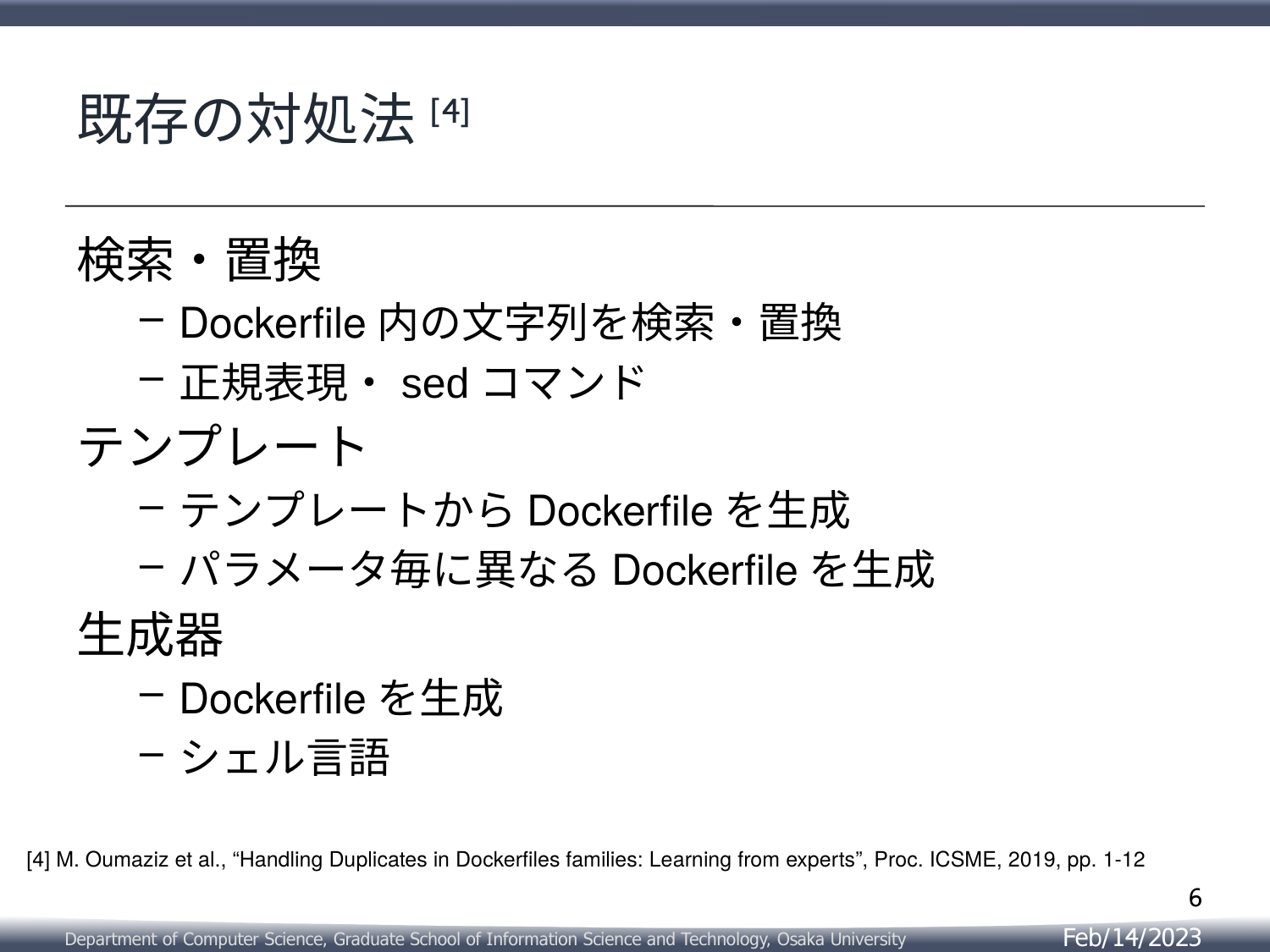

# 既存の対処法[4]
検索・置換
Dockerfile内の文字列を検索・置換
正規表現・sedコマンド
テンプレート
テンプレートからDockerfileを生成
パラメータ毎に異なるDockerfileを生成
生成器
Dockerfileを生成
シェル言語
[4] M. Oumaziz et al., “Handling Duplicates in Dockerfiles families: Learning from experts”, Proc. ICSME, 2019, pp. 1-12
6
Feb/14/2023